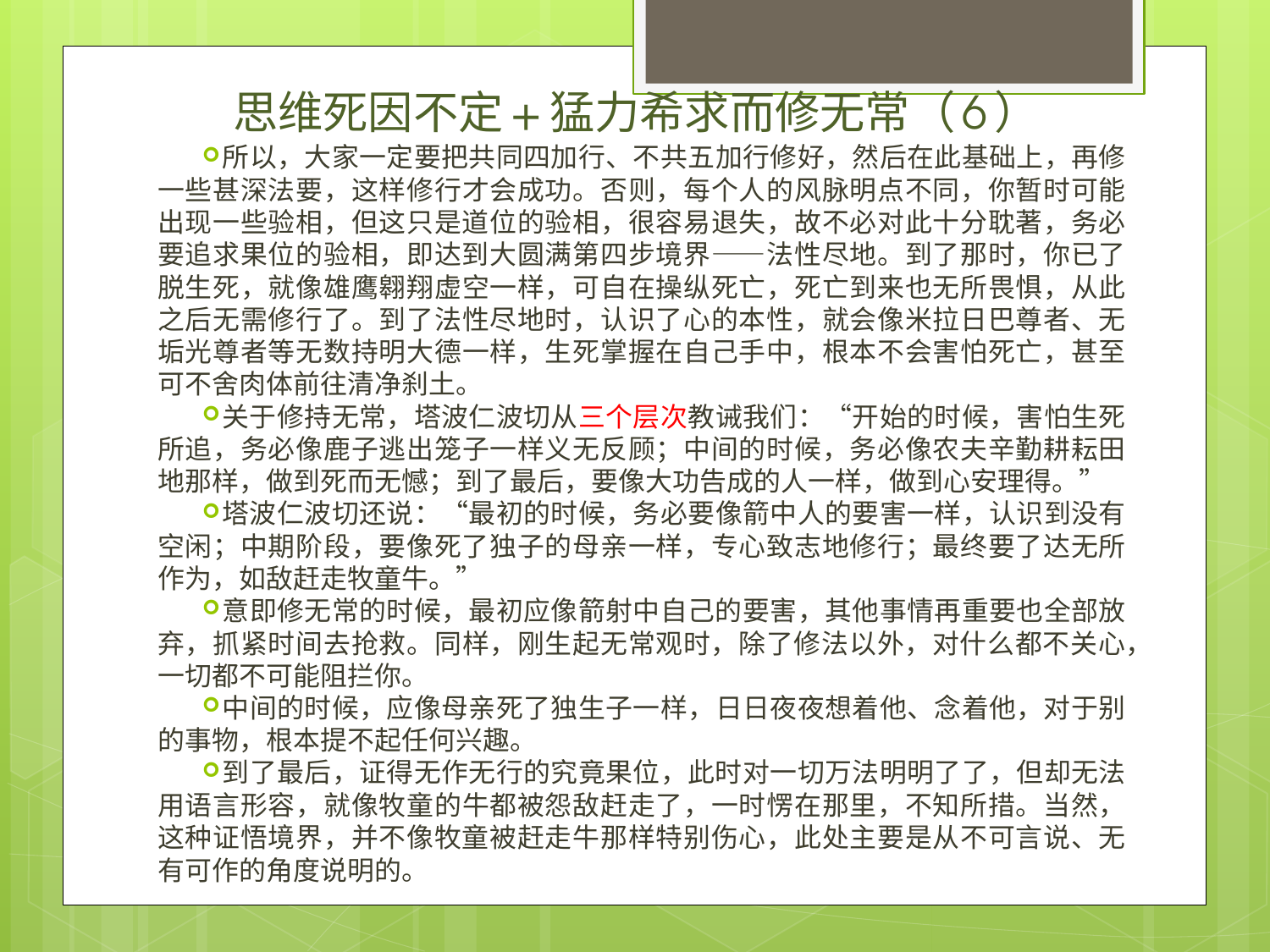

# 思维死因不定+猛力希求而修无常（6）
所以，大家一定要把共同四加行、不共五加行修好，然后在此基础上，再修一些甚深法要，这样修行才会成功。否则，每个人的风脉明点不同，你暂时可能出现一些验相，但这只是道位的验相，很容易退失，故不必对此十分耽著，务必要追求果位的验相，即达到大圆满第四步境界——法性尽地。到了那时，你已了脱生死，就像雄鹰翱翔虚空一样，可自在操纵死亡，死亡到来也无所畏惧，从此之后无需修行了。到了法性尽地时，认识了心的本性，就会像米拉日巴尊者、无垢光尊者等无数持明大德一样，生死掌握在自己手中，根本不会害怕死亡，甚至可不舍肉体前往清净刹土。
关于修持无常，塔波仁波切从三个层次教诫我们：“开始的时候，害怕生死所追，务必像鹿子逃出笼子一样义无反顾；中间的时候，务必像农夫辛勤耕耘田地那样，做到死而无憾；到了最后，要像大功告成的人一样，做到心安理得。”
塔波仁波切还说：“最初的时候，务必要像箭中人的要害一样，认识到没有空闲；中期阶段，要像死了独子的母亲一样，专心致志地修行；最终要了达无所作为，如敌赶走牧童牛。”
意即修无常的时候，最初应像箭射中自己的要害，其他事情再重要也全部放弃，抓紧时间去抢救。同样，刚生起无常观时，除了修法以外，对什么都不关心，一切都不可能阻拦你。
中间的时候，应像母亲死了独生子一样，日日夜夜想着他、念着他，对于别的事物，根本提不起任何兴趣。
到了最后，证得无作无行的究竟果位，此时对一切万法明明了了，但却无法用语言形容，就像牧童的牛都被怨敌赶走了，一时愣在那里，不知所措。当然，这种证悟境界，并不像牧童被赶走牛那样特别伤心，此处主要是从不可言说、无有可作的角度说明的。